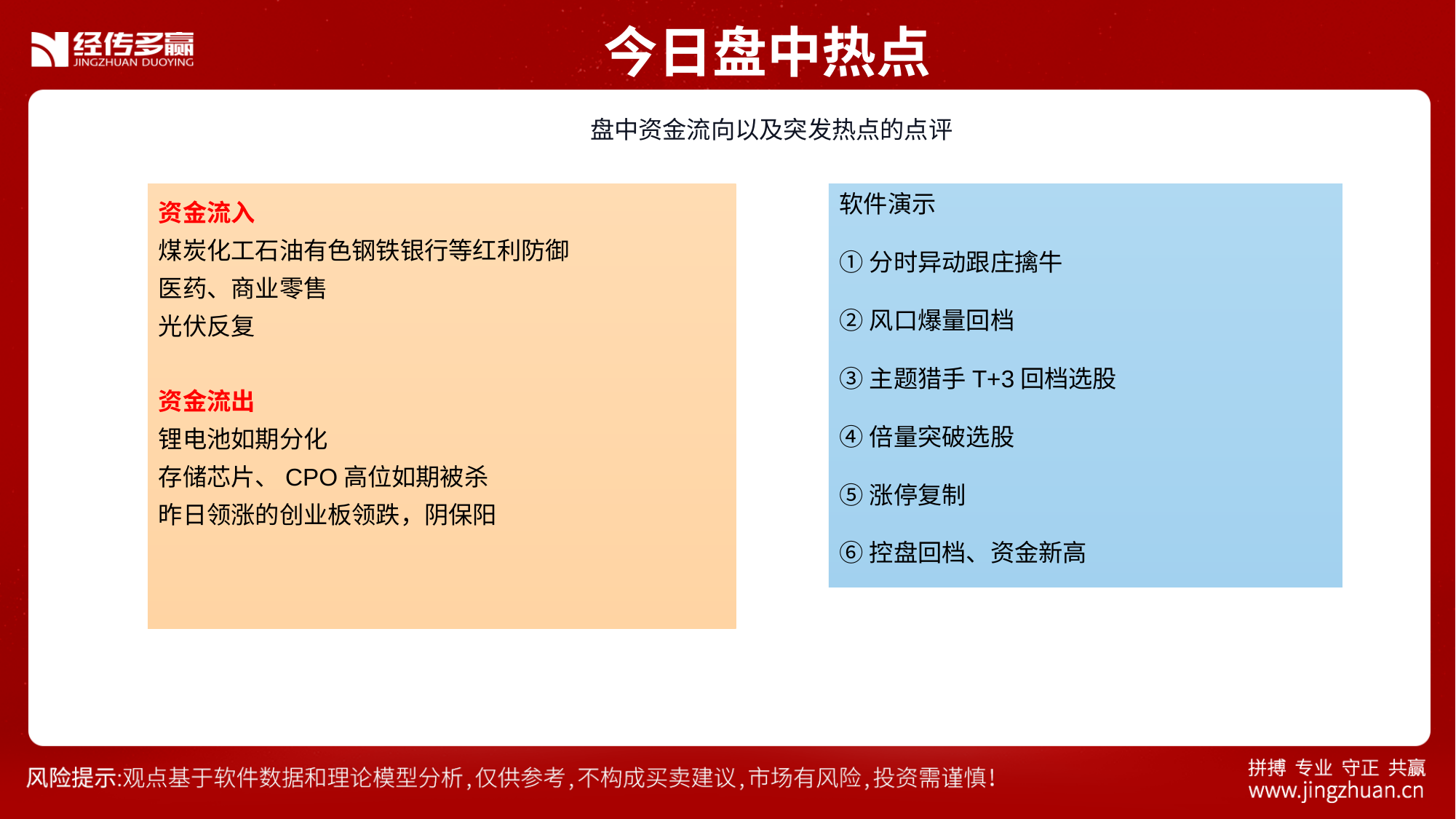

今日盘中热点
          盘中资金流向以及突发热点的点评

资金流入
煤炭化工石油有色钢铁银行等红利防御
医药、商业零售
光伏反复

资金流出
锂电池如期分化
存储芯片、CPO高位如期被杀
昨日领涨的创业板领跌，阴保阳
软件演示

①分时异动跟庄擒牛

②风口爆量回档

③主题猎手T+3回档选股

④倍量突破选股

⑤涨停复制

⑥控盘回档、资金新高